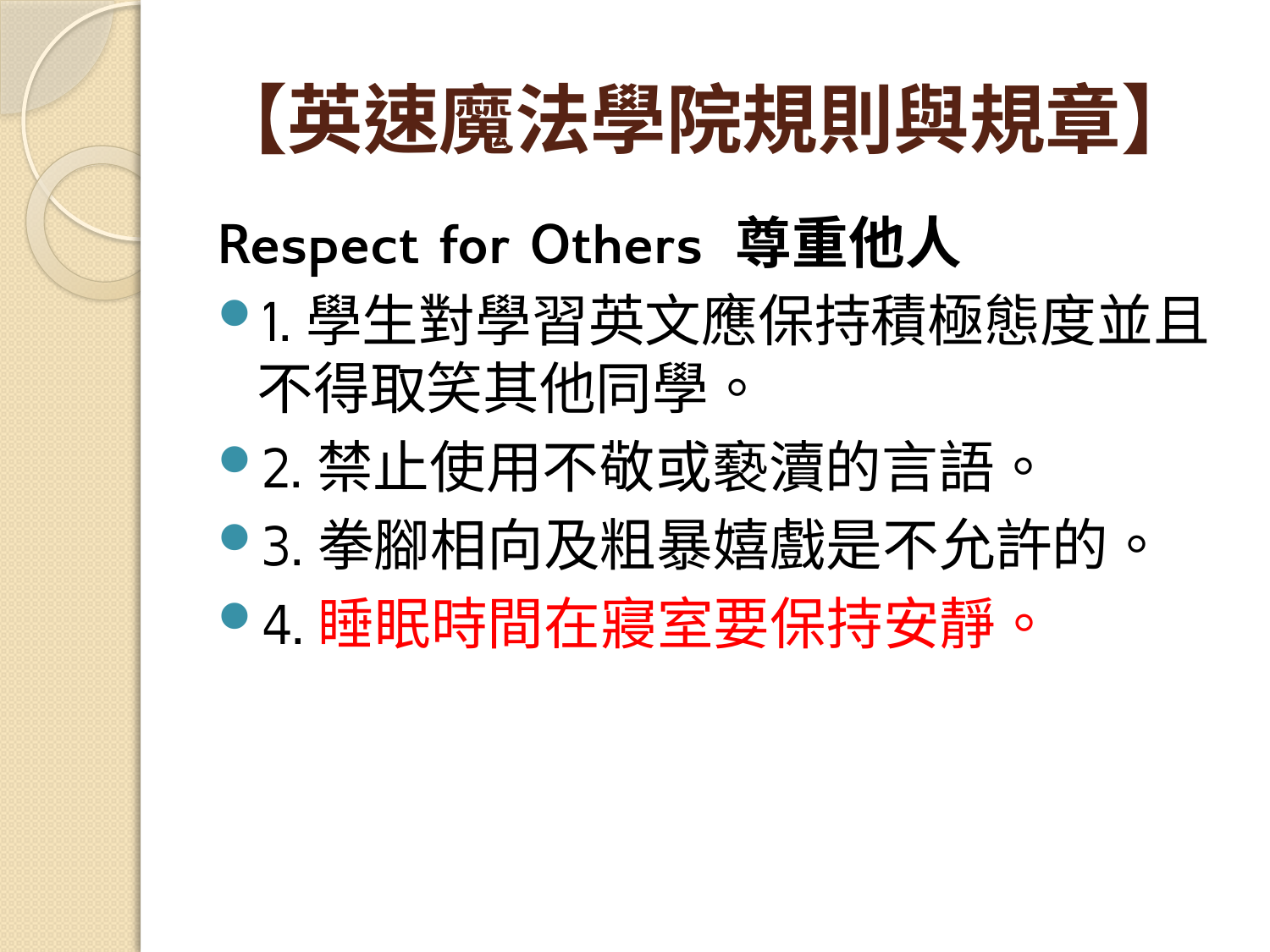

# 【英速魔法學院規則與規章】
Respect for Others 尊重他人
1.學生對學習英文應保持積極態度並且不得取笑其他同學。
2.禁止使用不敬或褻瀆的言語。
3.拳腳相向及粗暴嬉戲是不允許的。
4.睡眠時間在寢室要保持安靜。